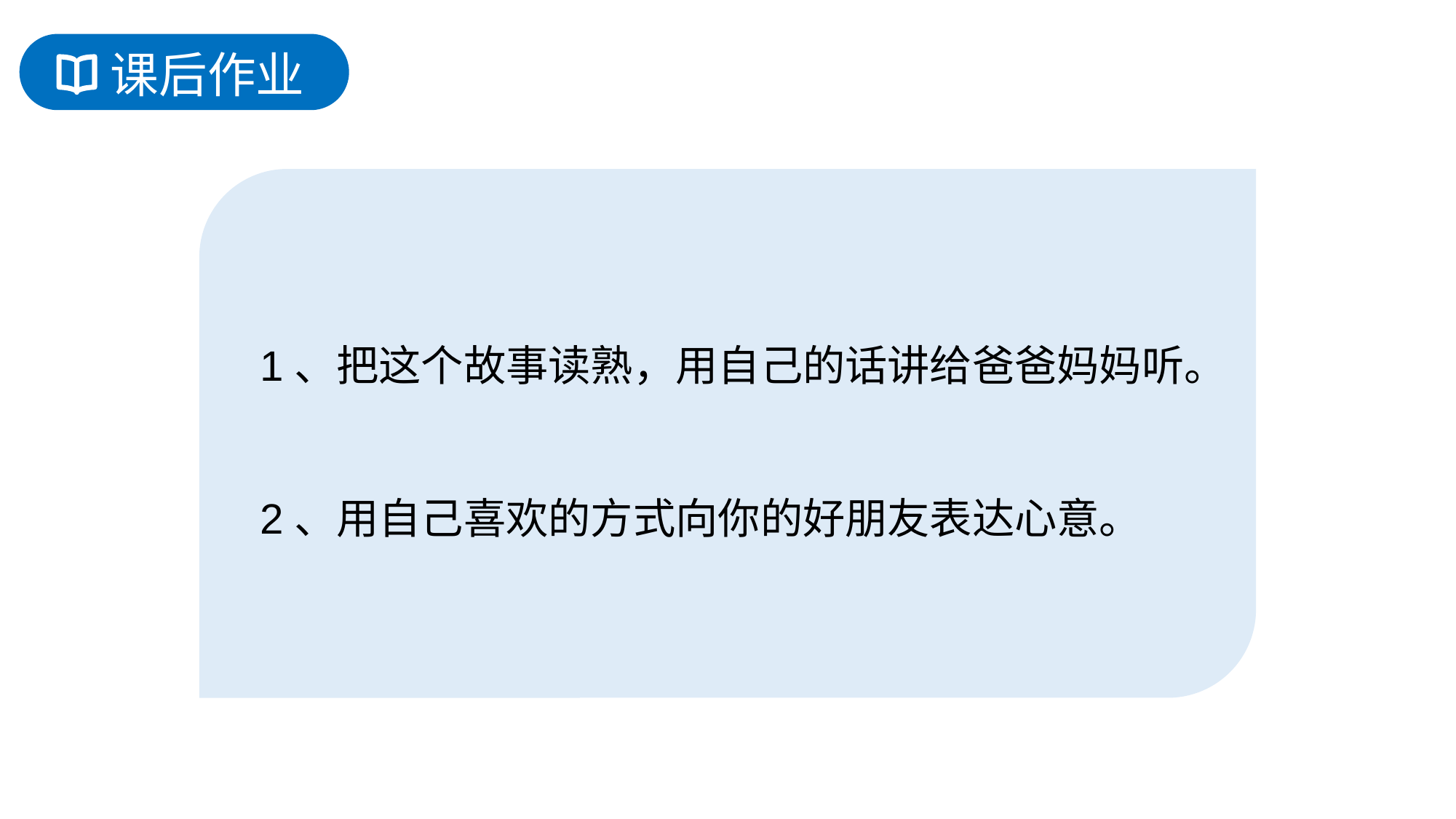

课后作业

1、把这个故事读熟，用自己的话讲给爸爸妈妈听。
2、用自己喜欢的方式向你的好朋友表达心意。